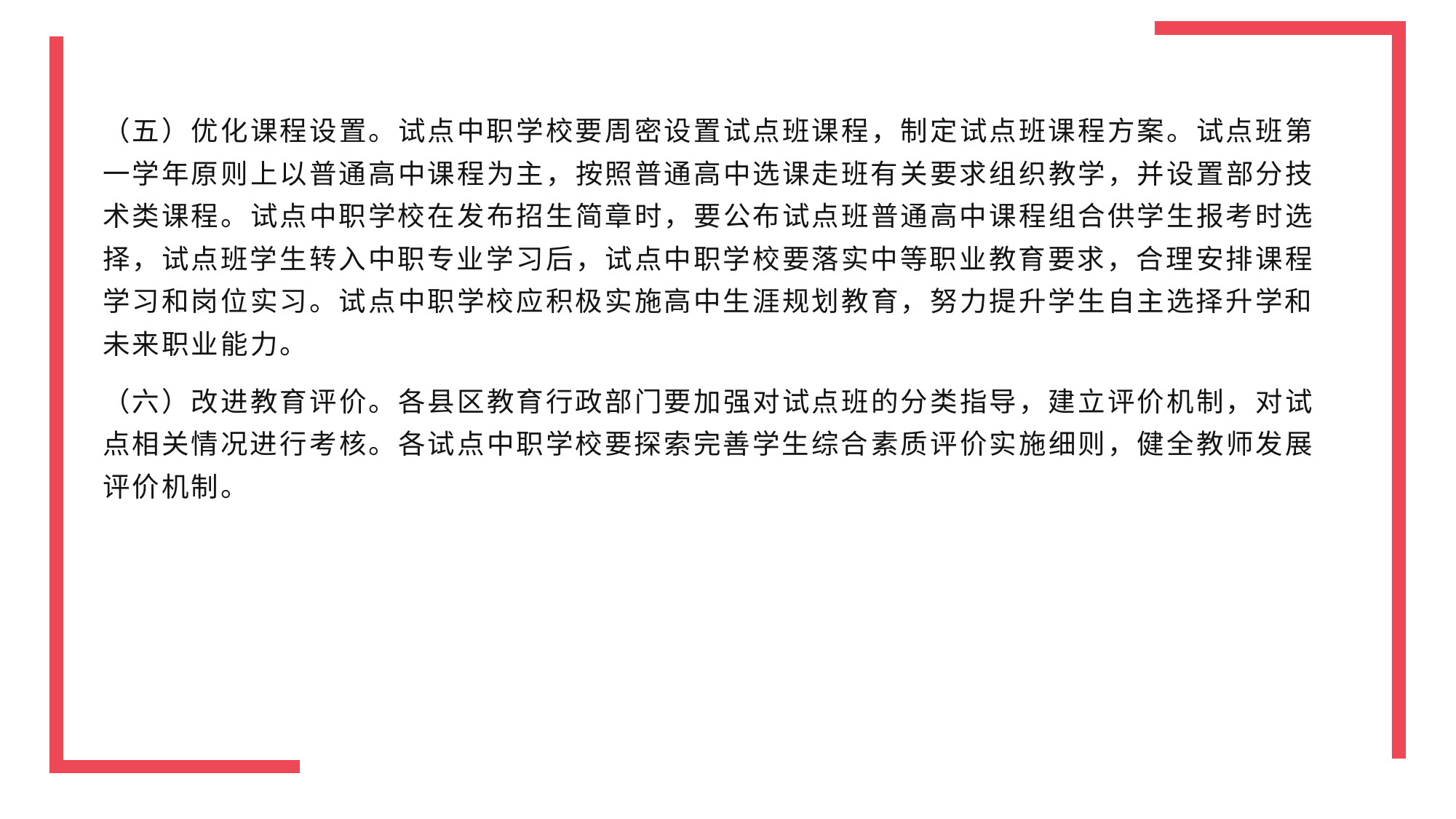

（五）优化课程设置。试点中职学校要周密设置试点班课程，制定试点班课程方案。试点班第一学年原则上以普通高中课程为主，按照普通高中选课走班有关要求组织教学，并设置部分技术类课程。试点中职学校在发布招生简章时，要公布试点班普通高中课程组合供学生报考时选择，试点班学生转入中职专业学习后，试点中职学校要落实中等职业教育要求，合理安排课程学习和岗位实习。试点中职学校应积极实施高中生涯规划教育，努力提升学生自主选择升学和未来职业能力。
（六）改进教育评价。各县区教育行政部门要加强对试点班的分类指导，建立评价机制，对试点相关情况进行考核。各试点中职学校要探索完善学生综合素质评价实施细则，健全教师发展评价机制。